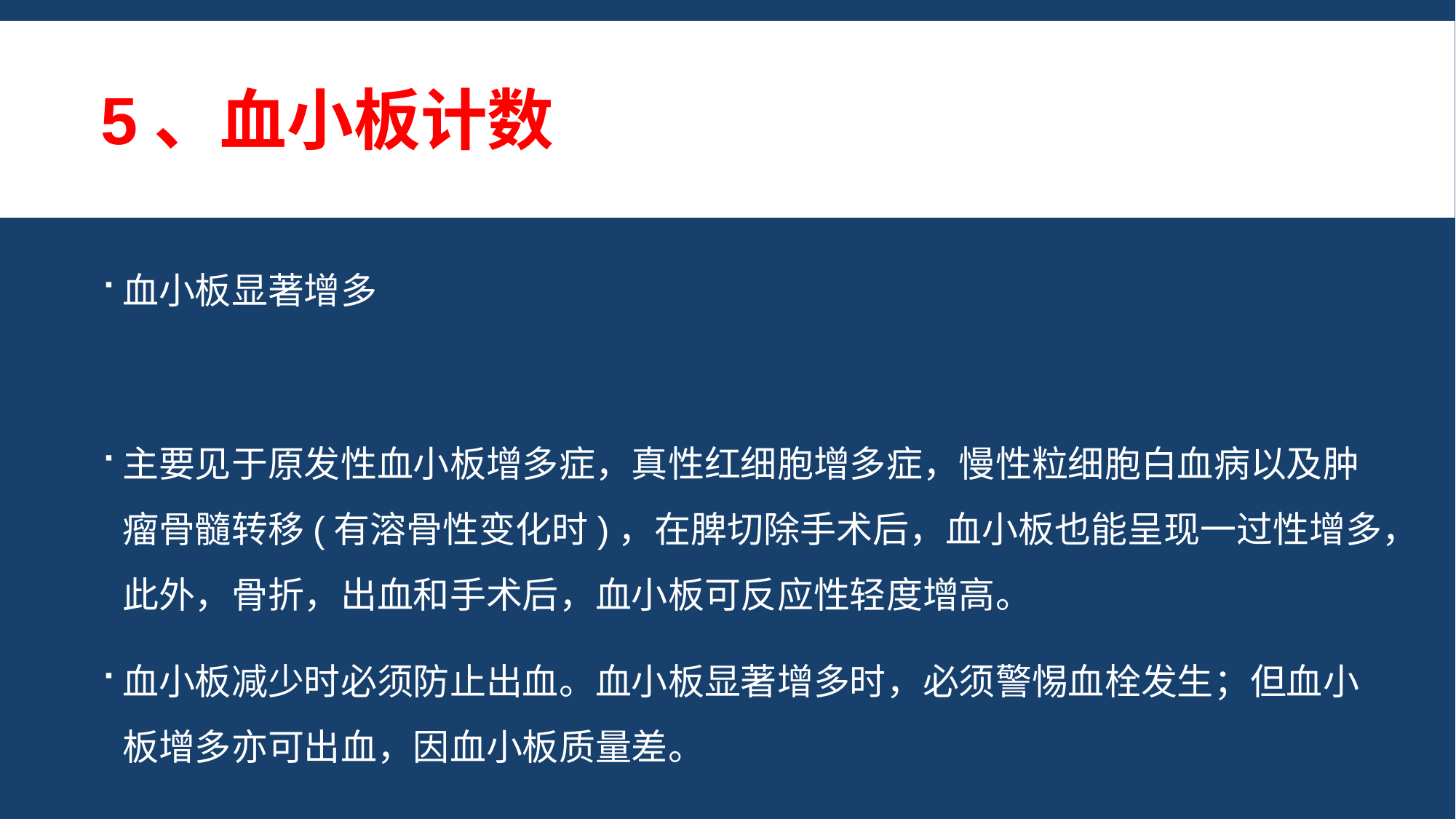

# 5、血小板计数
血小板显著增多

主要见于原发性血小板增多症，真性红细胞增多症，慢性粒细胞白血病以及肿瘤骨髓转移(有溶骨性变化时)，在脾切除手术后，血小板也能呈现一过性增多，此外，骨折，出血和手术后，血小板可反应性轻度增高。
血小板减少时必须防止出血。血小板显著增多时，必须警惕血栓发生；但血小板增多亦可出血，因血小板质量差。